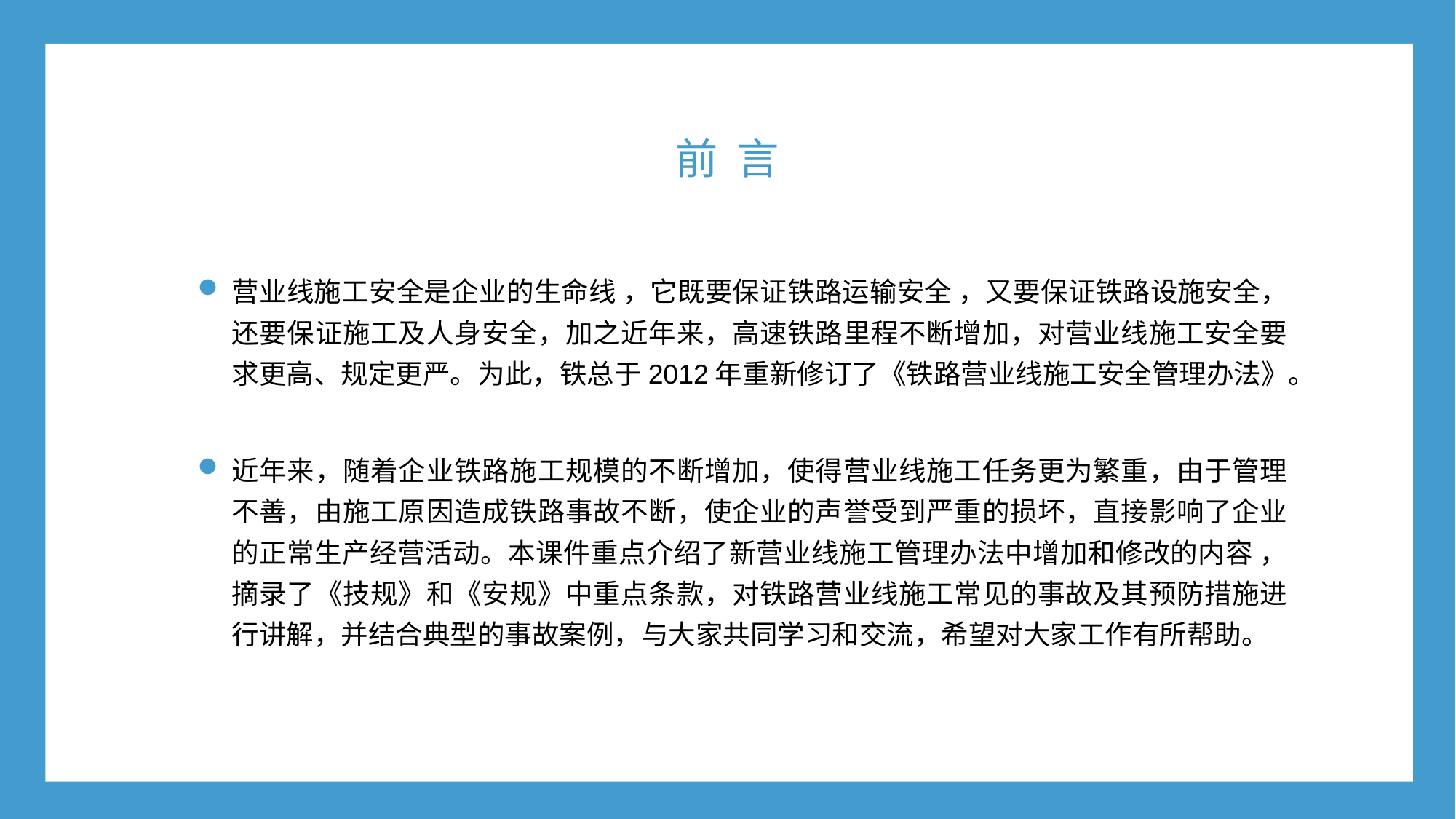

前  言
营业线施工安全是企业的生命线 ，它既要保证铁路运输安全 ，又要保证铁路设施安全，还要保证施工及人身安全，加之近年来，高速铁路里程不断增加，对营业线施工安全要求更高、规定更严。为此，铁总于2012年重新修订了《铁路营业线施工安全管理办法》。
近年来，随着企业铁路施工规模的不断增加，使得营业线施工任务更为繁重，由于管理不善，由施工原因造成铁路事故不断，使企业的声誉受到严重的损坏，直接影响了企业的正常生产经营活动。本课件重点介绍了新营业线施工管理办法中增加和修改的内容 ，摘录了《技规》和《安规》中重点条款，对铁路营业线施工常见的事故及其预防措施进行讲解，并结合典型的事故案例，与大家共同学习和交流，希望对大家工作有所帮助。